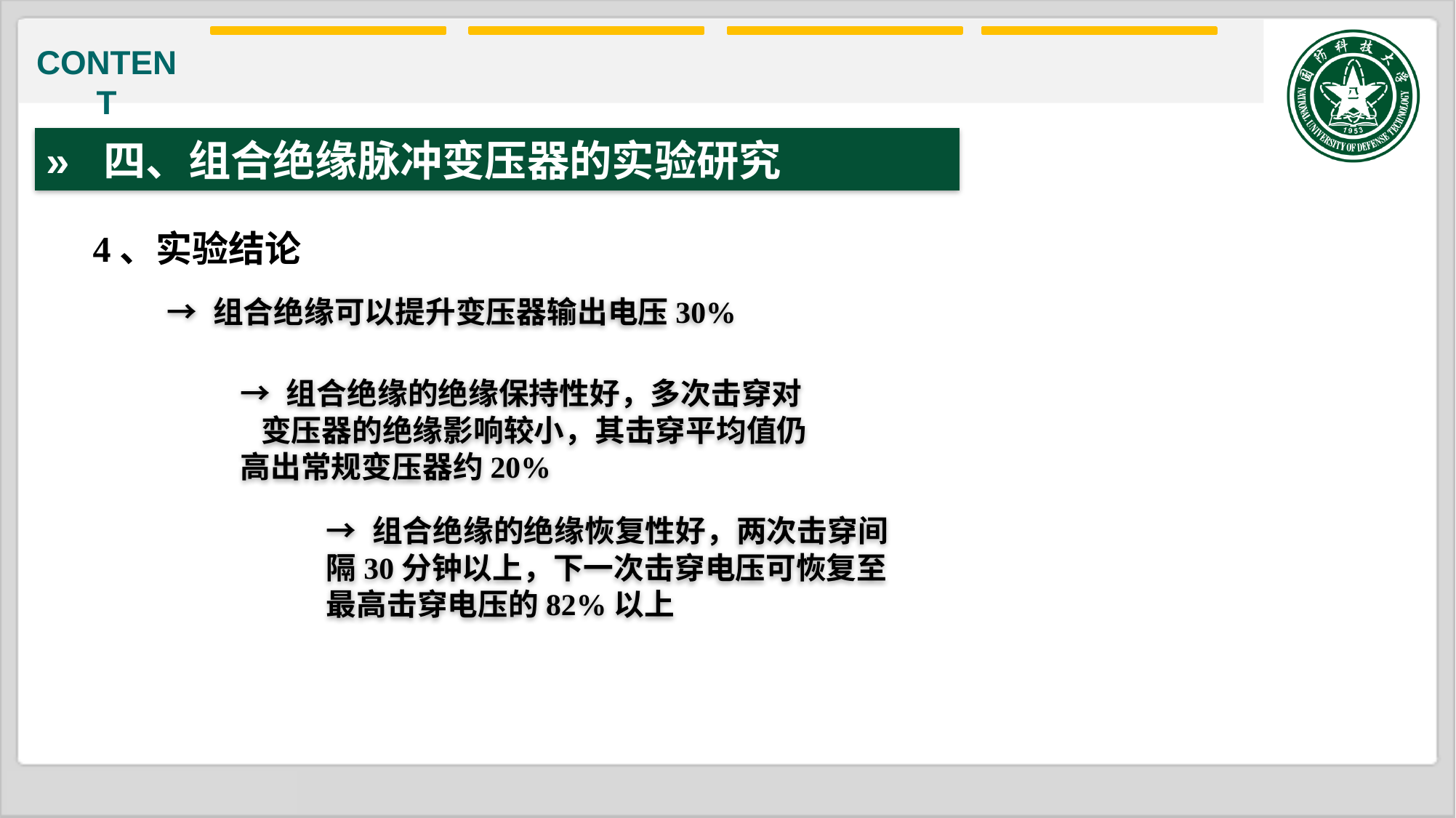

»  四、组合绝缘脉冲变压器的实验研究
4、实验结论
→ 组合绝缘可以提升变压器输出电压30%
→ 组合绝缘的绝缘保持性好，多次击穿对      变压器的绝缘影响较小，其击穿平均值仍高出常规变压器约20%
→ 组合绝缘的绝缘恢复性好，两次击穿间隔30分钟以上，下一次击穿电压可恢复至最高击穿电压的82%以上